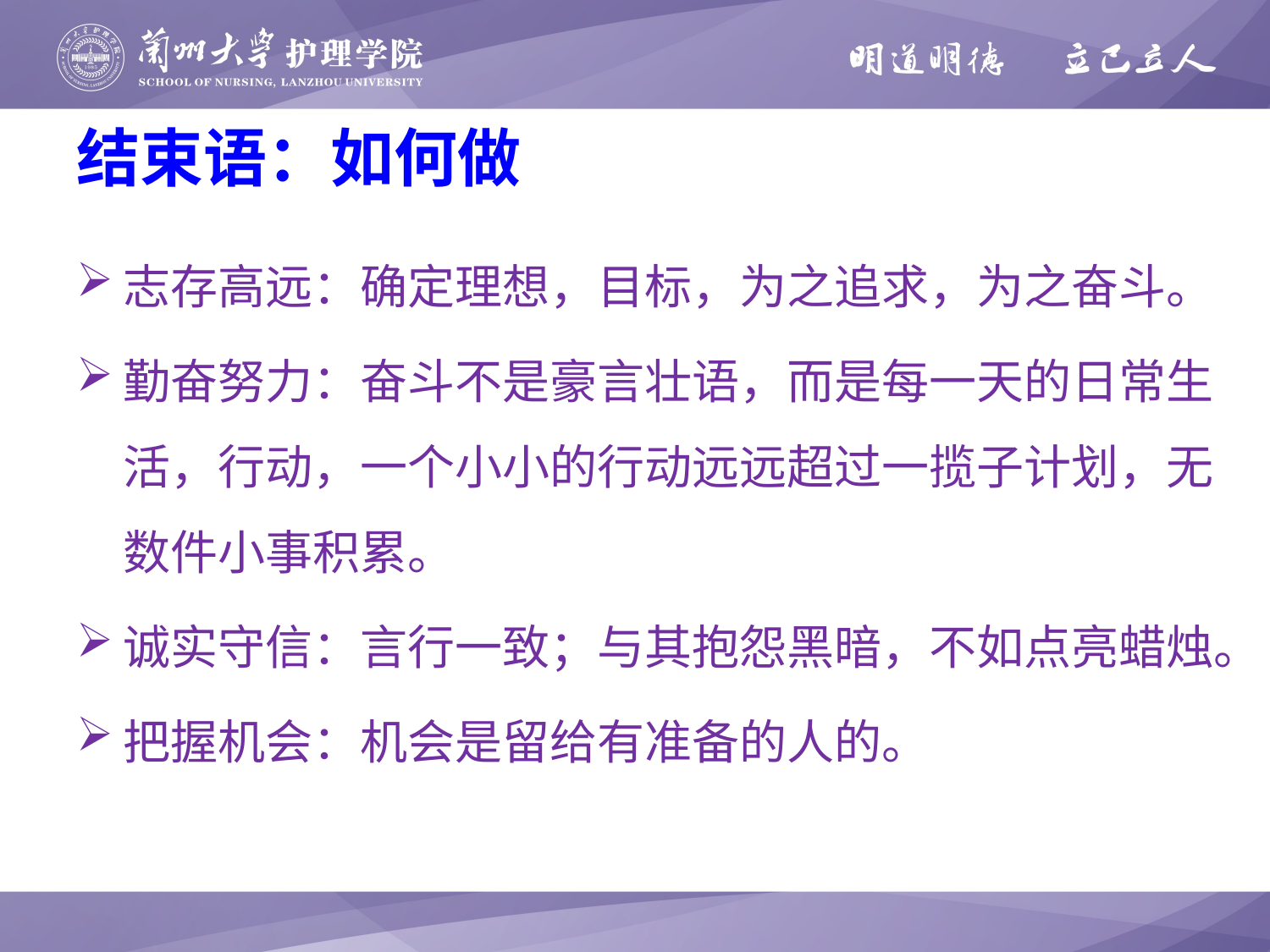

# 结束语：如何做
志存高远：确定理想，目标，为之追求，为之奋斗。
勤奋努力：奋斗不是豪言壮语，而是每一天的日常生活，行动，一个小小的行动远远超过一揽子计划，无数件小事积累。
诚实守信：言行一致；与其抱怨黑暗，不如点亮蜡烛。
把握机会：机会是留给有准备的人的。